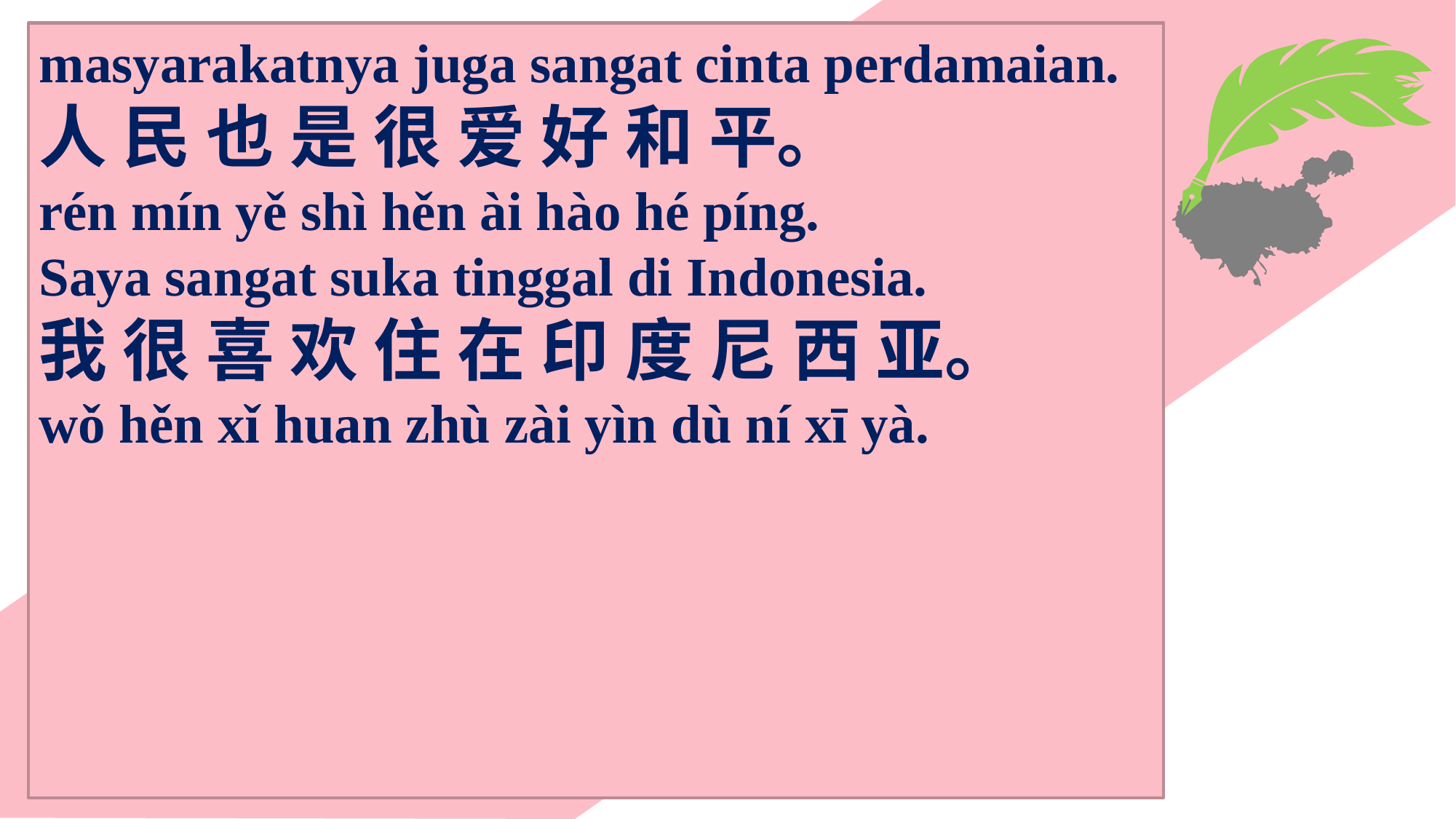

masyarakatnya juga sangat cinta perdamaian.
人 民 也 是 很 爱 好 和 平。
rén mín yě shì hěn ài hào hé píng.
Saya sangat suka tinggal di Indonesia.
我 很 喜 欢 住 在 印 度 尼 西 亚。
wǒ hěn xǐ huan zhù zài yìn dù ní xī yà.